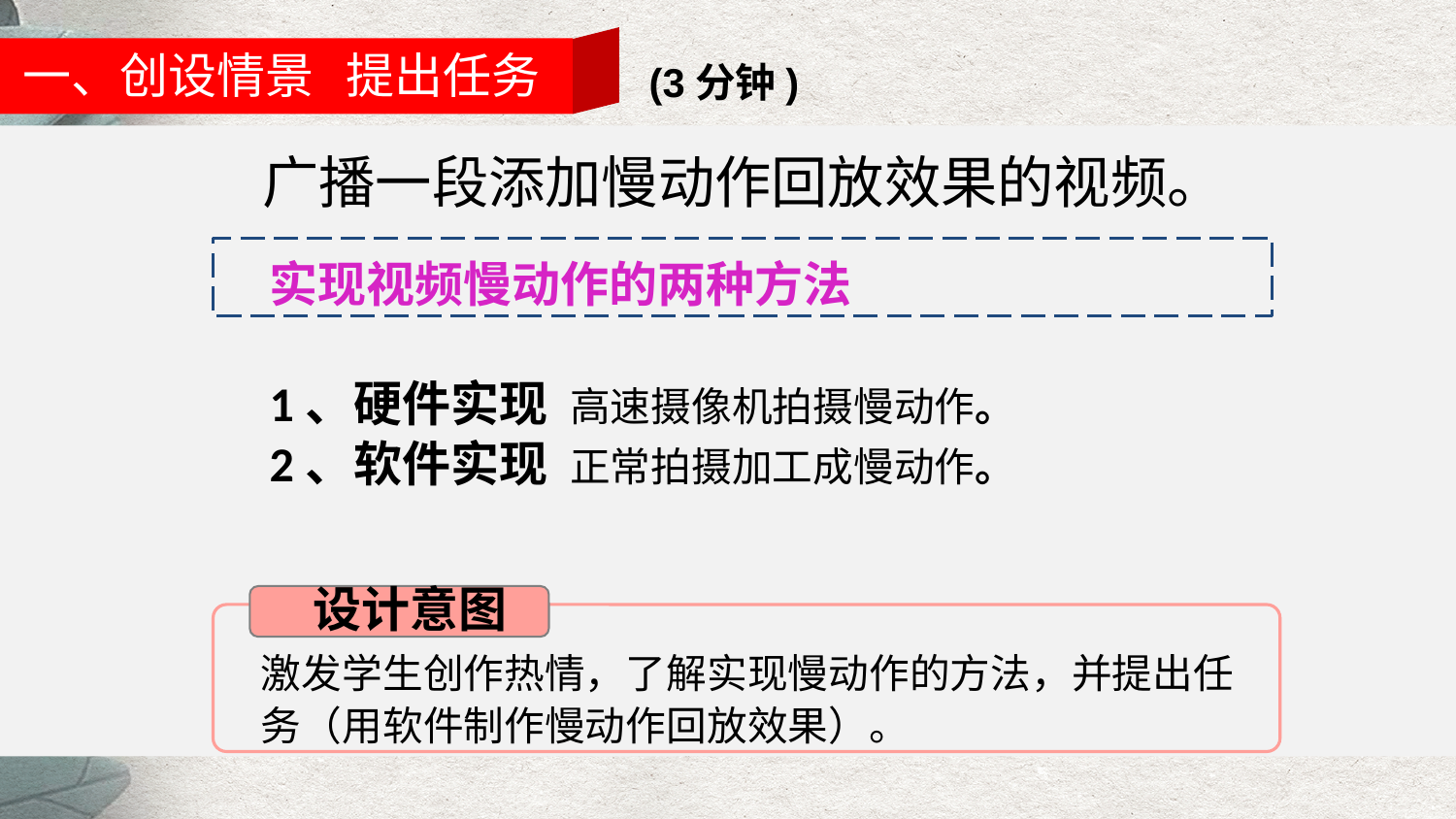

一、创设情景   提出任务
(3分钟)

广播一段添加慢动作回放效果的视频。

实现视频慢动作的两种方法

1、硬件实现  高速摄像机拍摄慢动作。
2、软件实现  正常拍摄加工成慢动作。
设计意图

激发学生创作热情，了解实现慢动作的方法，并提出任务（用软件制作慢动作回放效果）。